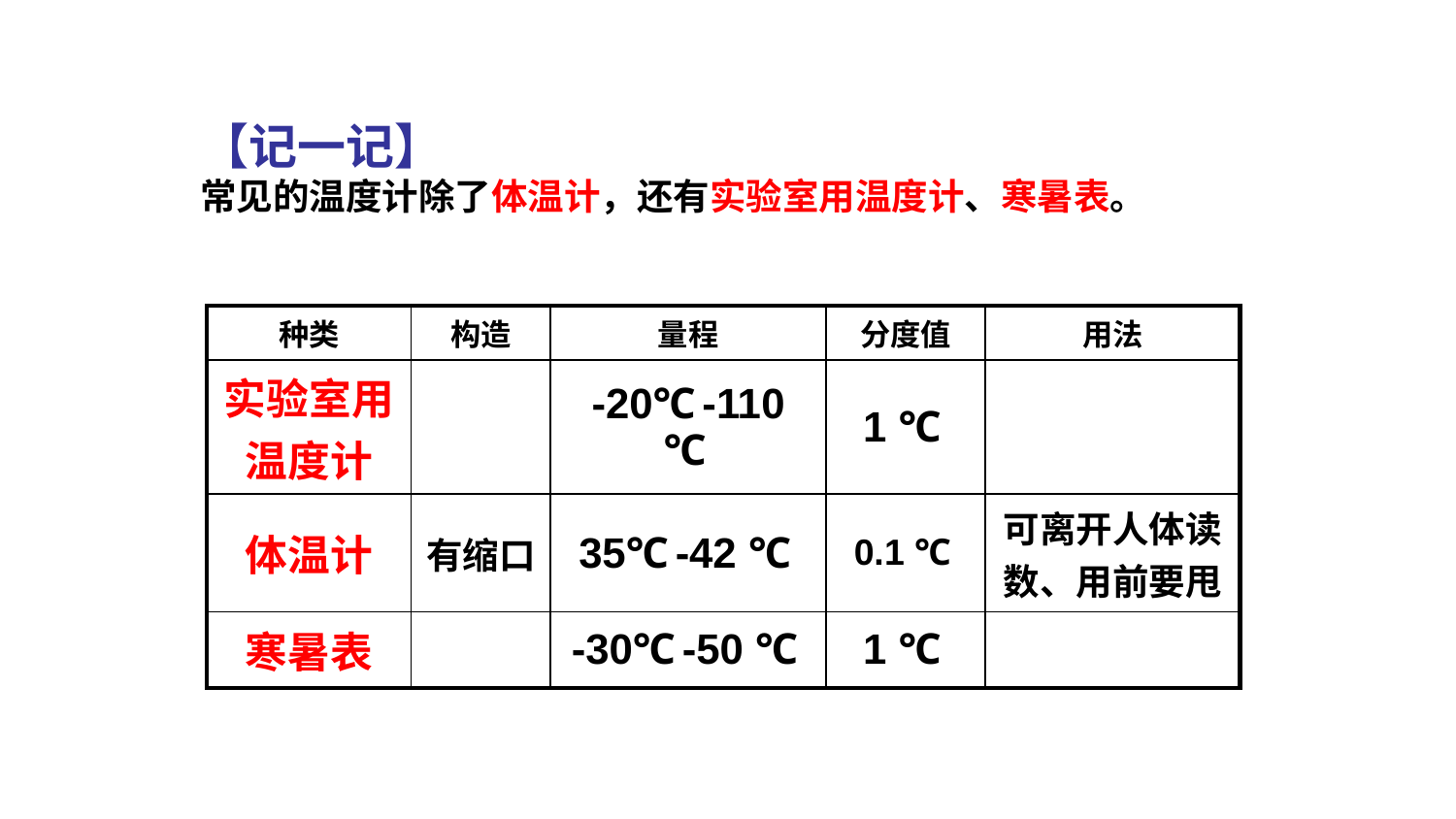

【记一记】
常见的温度计除了体温计，还有实验室用温度计、寒暑表。

| 种类 | 构造 | 量程 | 分度值 | 用法 |
| --- | --- | --- | --- | --- |
| 实验室用温度计 |  | -20℃-110 ℃ | 1 ℃ |  |
| 体温计 | 有缩口 | 35℃-42 ℃ | 0.1 ℃ | 可离开人体读数、用前要甩 |
| 寒暑表 |  | -30℃-50 ℃ | 1 ℃ |  |